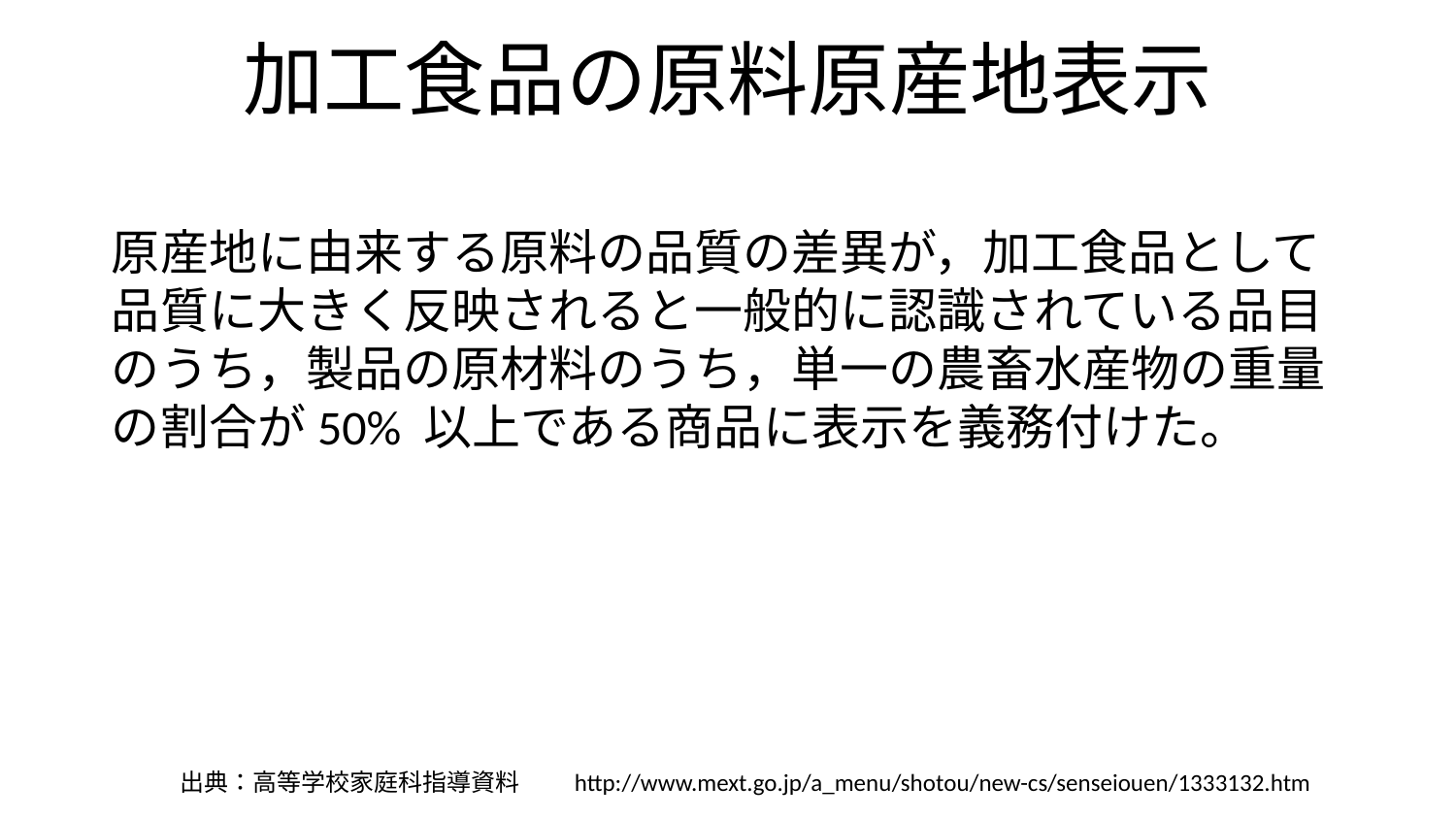

# 加工食品の原料原産地表示
原産地に由来する原料の品質の差異が，加工食品として品質に大きく反映されると一般的に認識されている品目のうち，製品の原材料のうち，単一の農畜水産物の重量の割合が50% 以上である商品に表示を義務付けた。
出典：高等学校家庭科指導資料　　http://www.mext.go.jp/a_menu/shotou/new-cs/senseiouen/1333132.htm